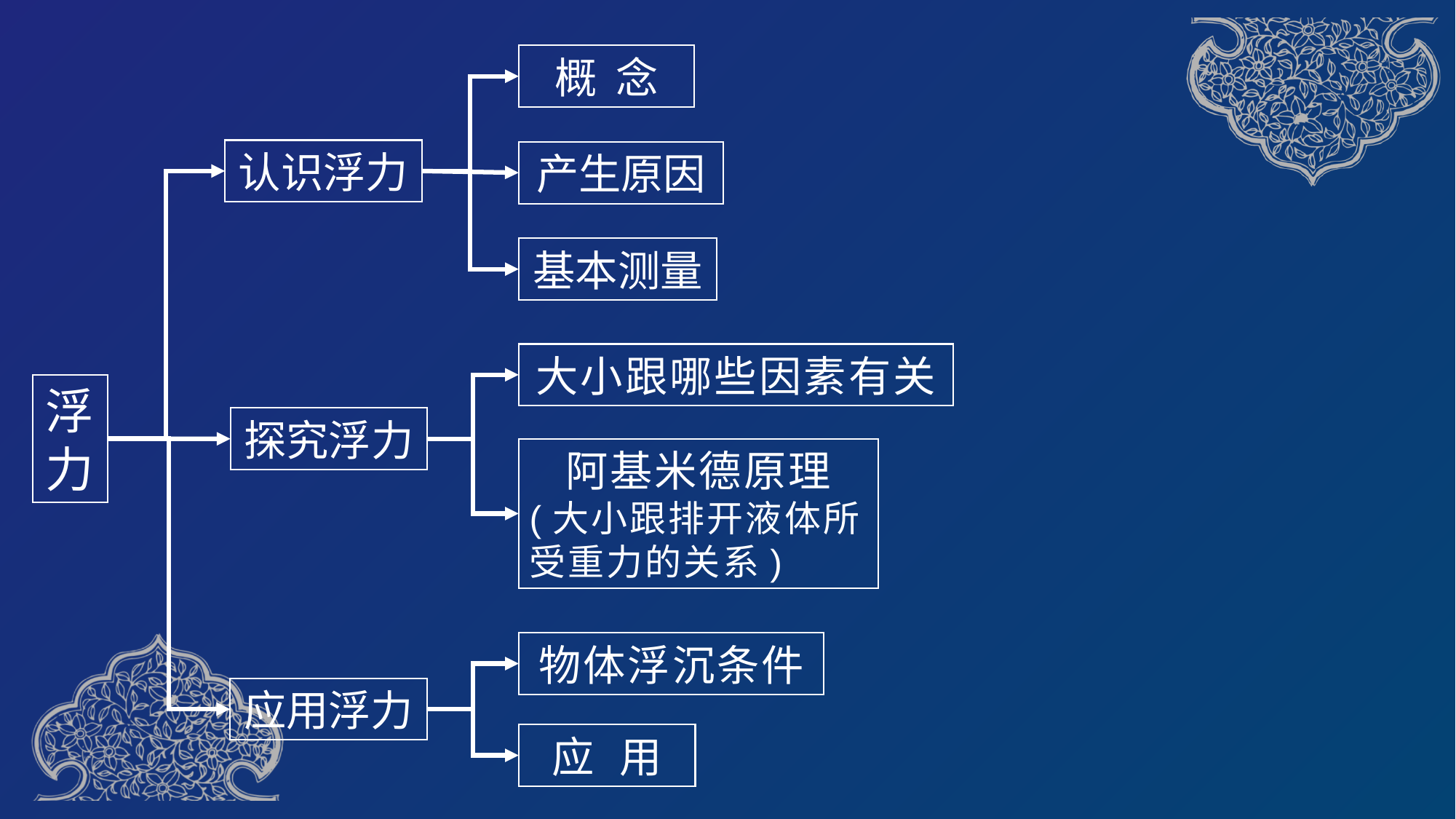

概  念
认识浮力
产生原因
基本测量
大小跟哪些因素有关
浮力
探究浮力
阿基米德原理
(大小跟排开液体所受重力的关系)
物体浮沉条件
应用浮力
应  用